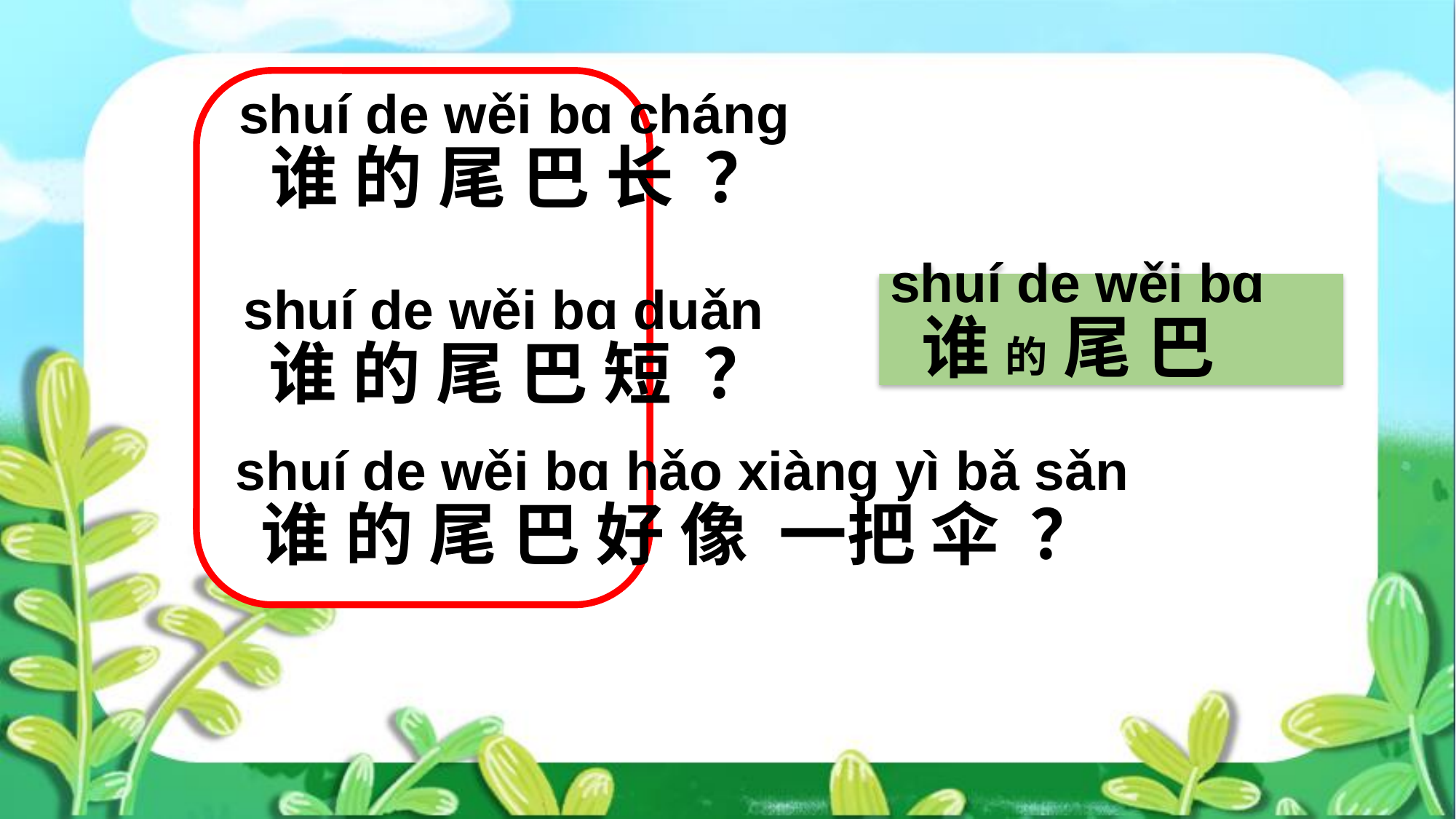

shuí de wěi bɑ chánɡ
 谁 的 尾 巴 长  ？
shuí de wěi bɑ
 谁 的 尾 巴
shuí de wěi bɑ duǎn
 谁 的 尾 巴 短  ？
shuí de wěi bɑ hǎo xiàng yì bǎ sǎn
 谁 的 尾 巴 好 像  一把 伞  ？